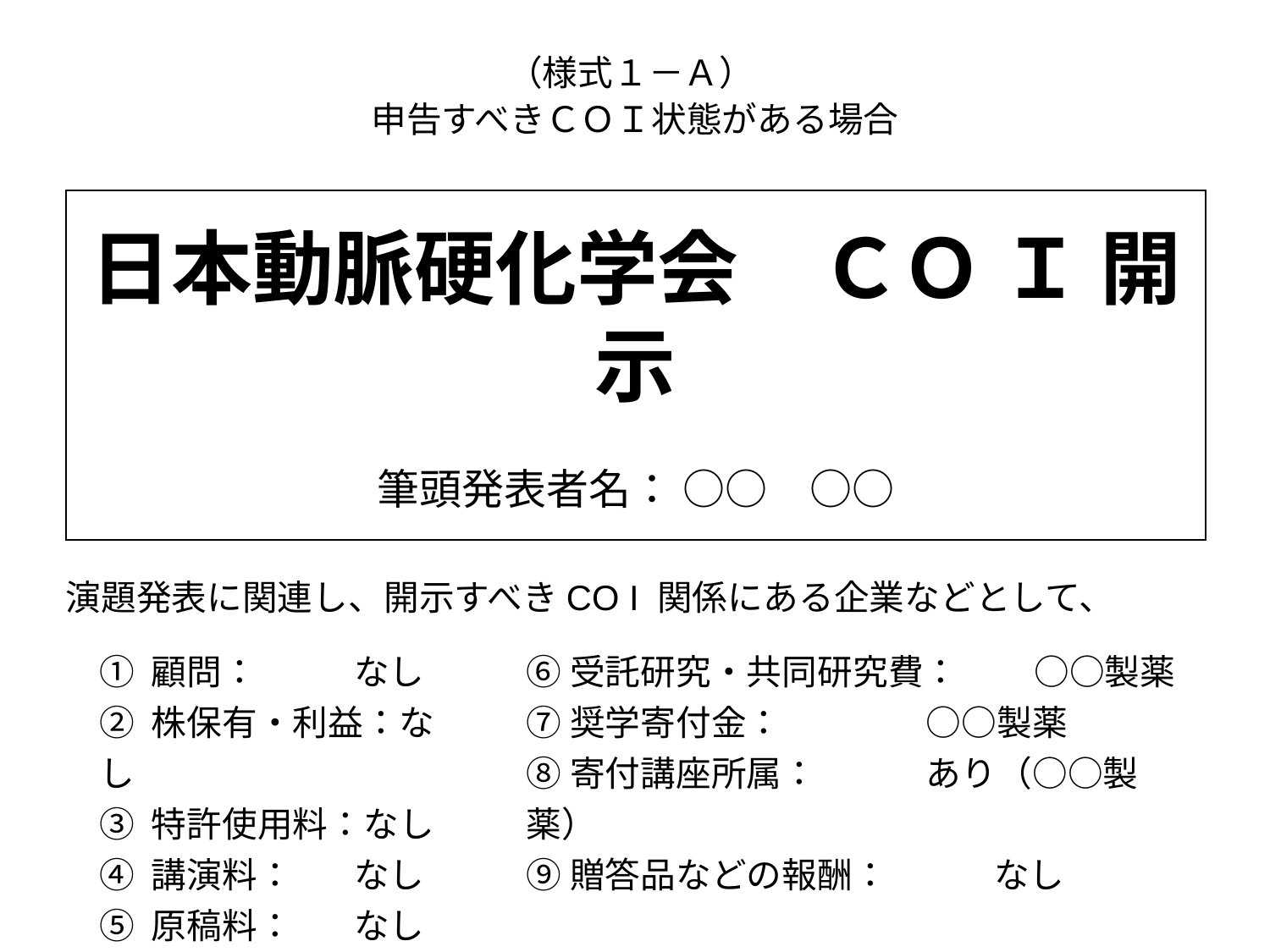

（様式１－Ａ）
申告すべきＣＯＩ状態がある場合
日本動脈硬化学会　ＣＯ Ｉ 開示
　
筆頭発表者名： ○○　○○
演題発表に関連し、開示すべきCO I 関係にある企業などとして、
① 顧問：	なし
② 株保有・利益：	なし
③ 特許使用料：	なし
④ 講演料：	なし
⑤ 原稿料：	なし
⑥受託研究・共同研究費：		○○製薬
⑦奨学寄付金：		○○製薬
⑧寄付講座所属：		あり（○○製薬）
⑨贈答品などの報酬：	　　　なし